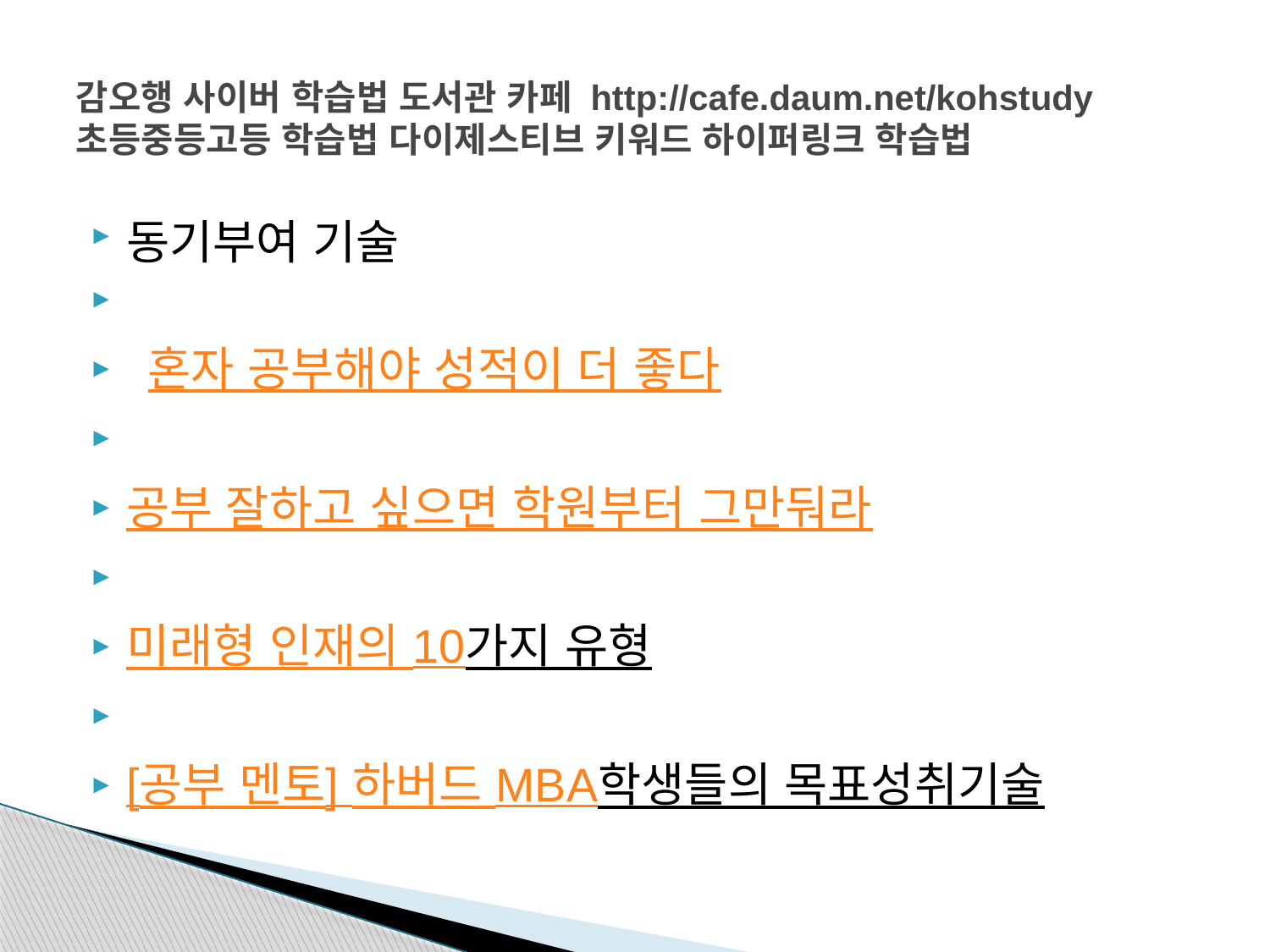

# 감오행 사이버 학습법 도서관 카페 http://cafe.daum.net/kohstudy 초등중등고등 학습법 다이제스티브 키워드 하이퍼링크 학습법
동기부여 기술

 혼자 공부해야 성적이 더 좋다

공부 잘하고 싶으면 학원부터 그만둬라

미래형 인재의 10가지 유형

[공부 멘토] 하버드 MBA학생들의 목표성취기술